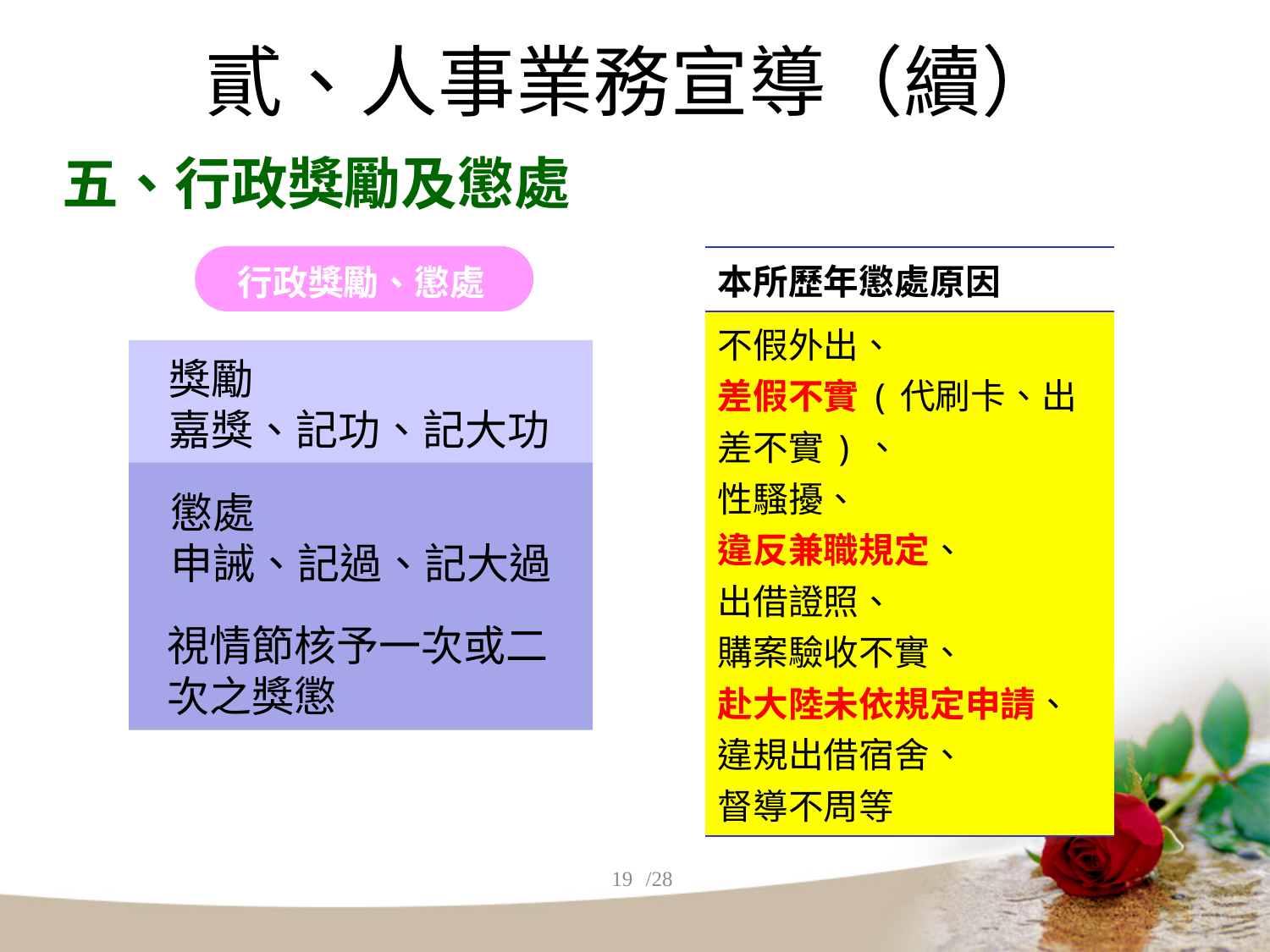

# 貳、人事業務宣導（續）
五、行政獎勵及懲處

行政獎勵、懲處
| 本所歷年懲處原因 |
| --- |
| 不假外出、 差假不實(代刷卡、出差不實)、 性騷擾、 違反兼職規定、 出借證照、 購案驗收不實、 赴大陸未依規定申請、違規出借宿舍、 督導不周等 |

獎勵
嘉獎、記功、記大功
懲處
申誡、記過、記大過
視情節核予一次或二次之獎懲
19
/28